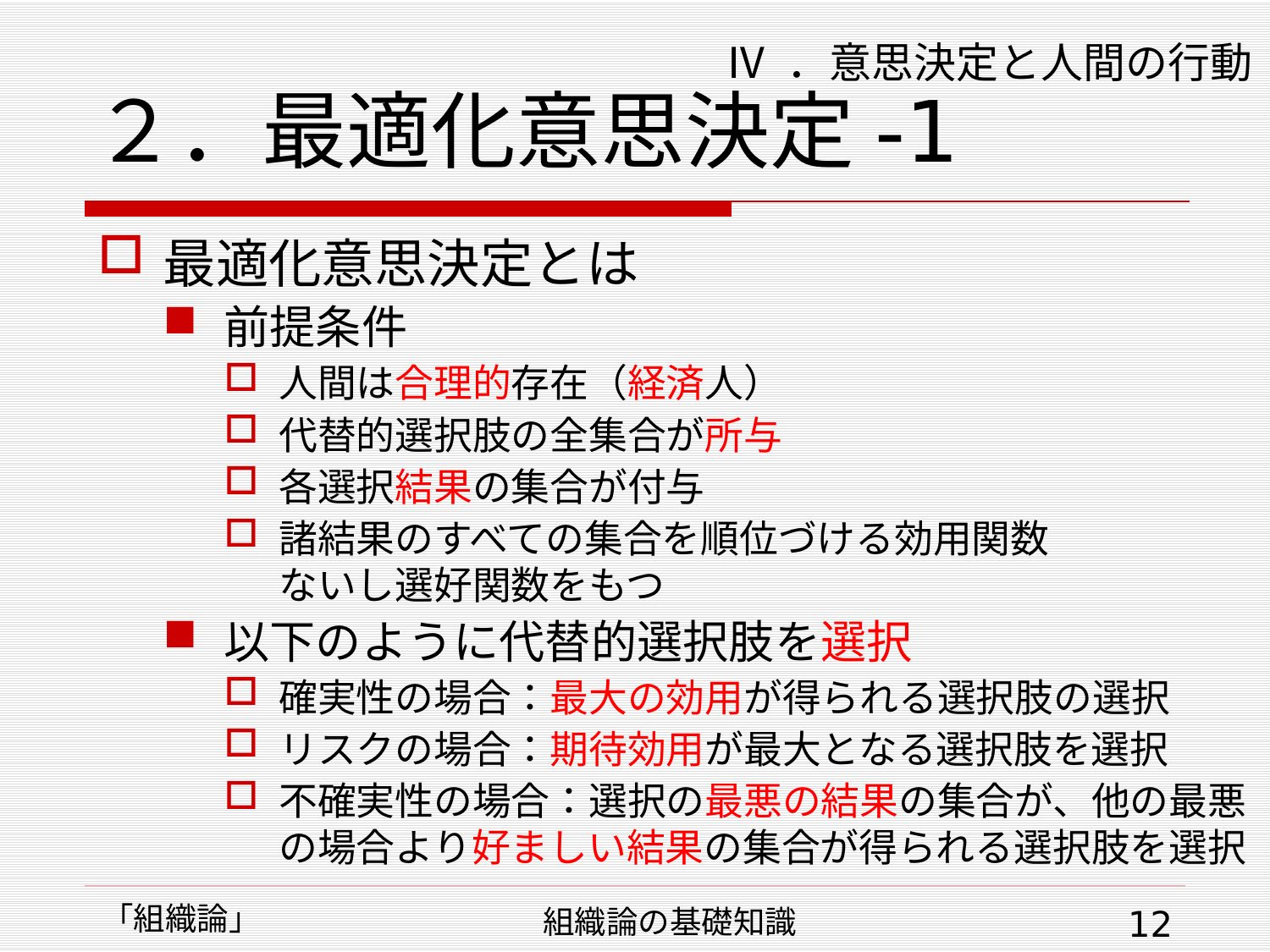

# ２．最適化意思決定-1
Ⅳ ．意思決定と人間の行動
最適化意思決定とは
前提条件
人間は合理的存在（経済人）
代替的選択肢の全集合が所与
各選択結果の集合が付与
諸結果のすべての集合を順位づける効用関数
ないし選好関数をもつ
以下のように代替的選択肢を選択
確実性の場合：最大の効用が得られる選択肢の選択
リスクの場合：期待効用が最大となる選択肢を選択
不確実性の場合：選択の最悪の結果の集合が、他の最悪
の場合より好ましい結果の集合が得られる選択肢を選択
「組織論」
組織論の基礎知識
12